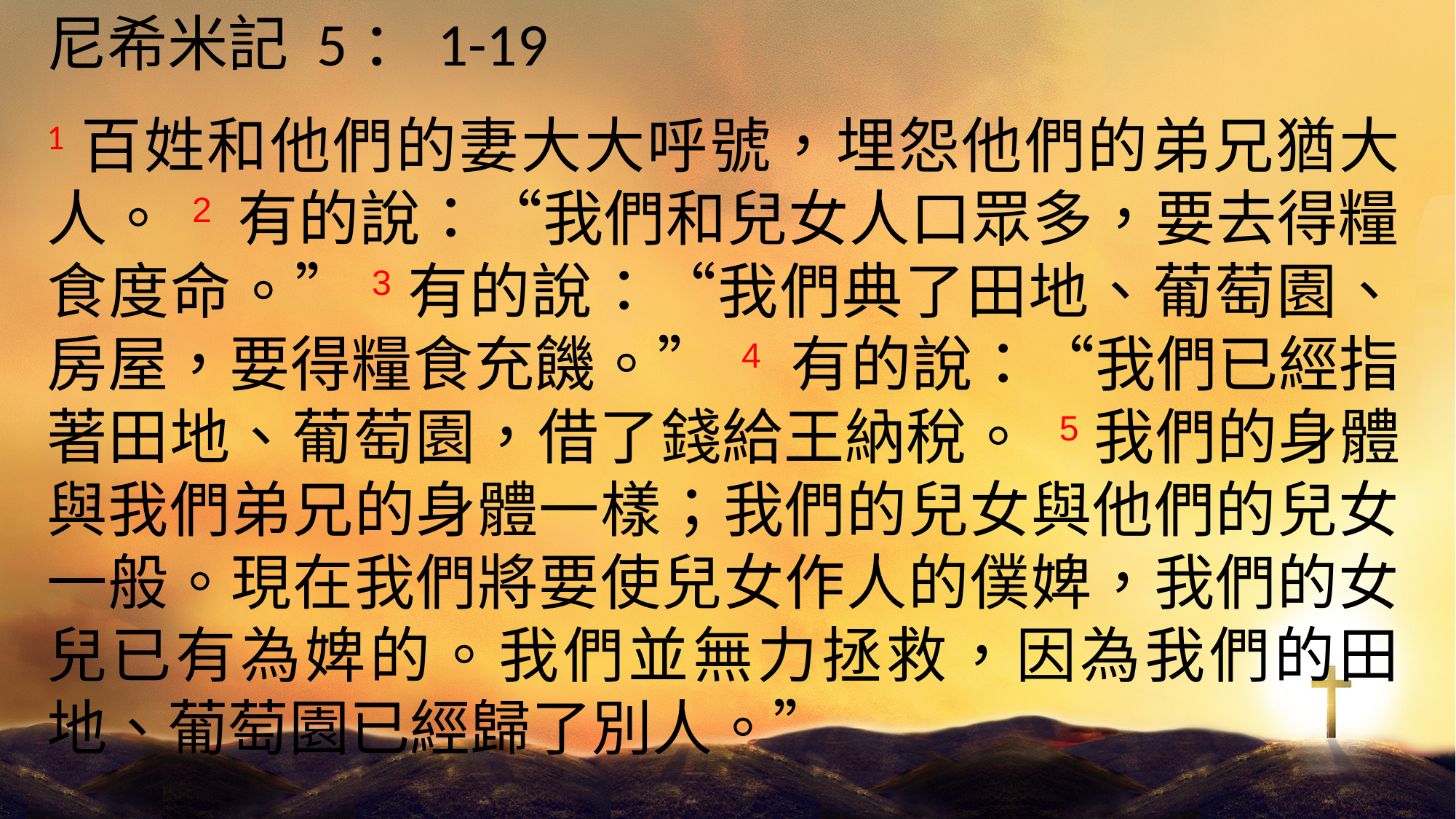

尼希米記 5：1-19

1百姓和他們的妻大大呼號，埋怨他們的弟兄猶大人。 2 有的說：“我們和兒女人口眾多，要去得糧食度命。”3有的說：“我們典了田地、葡萄園、房屋，要得糧食充饑。” 4 有的說：“我們已經指著田地、葡萄園，借了錢給王納稅。 5我們的身體與我們弟兄的身體一樣；我們的兒女與他們的兒女一般。現在我們將要使兒女作人的僕婢，我們的女兒已有為婢的。我們並無力拯救，因為我們的田地、葡萄園已經歸了別人。”